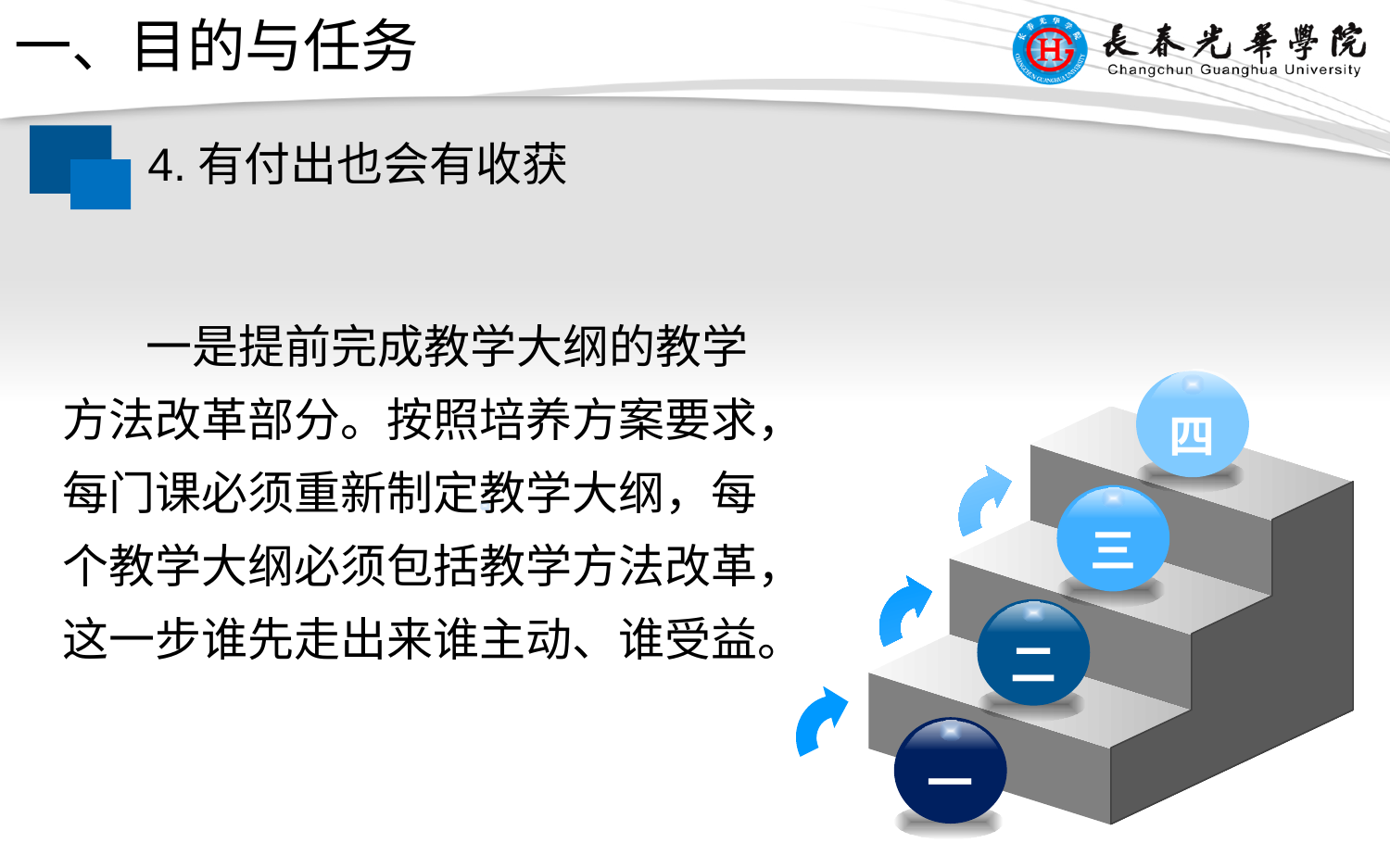

一、目的与任务

4.有付出也会有收获
       一是提前完成教学大纲的教学方法改革部分。按照培养方案要求，每门课必须重新制定教学大纲，每个教学大纲必须包括教学方法改革，这一步谁先走出来谁主动、谁受益。

四

三

二

一